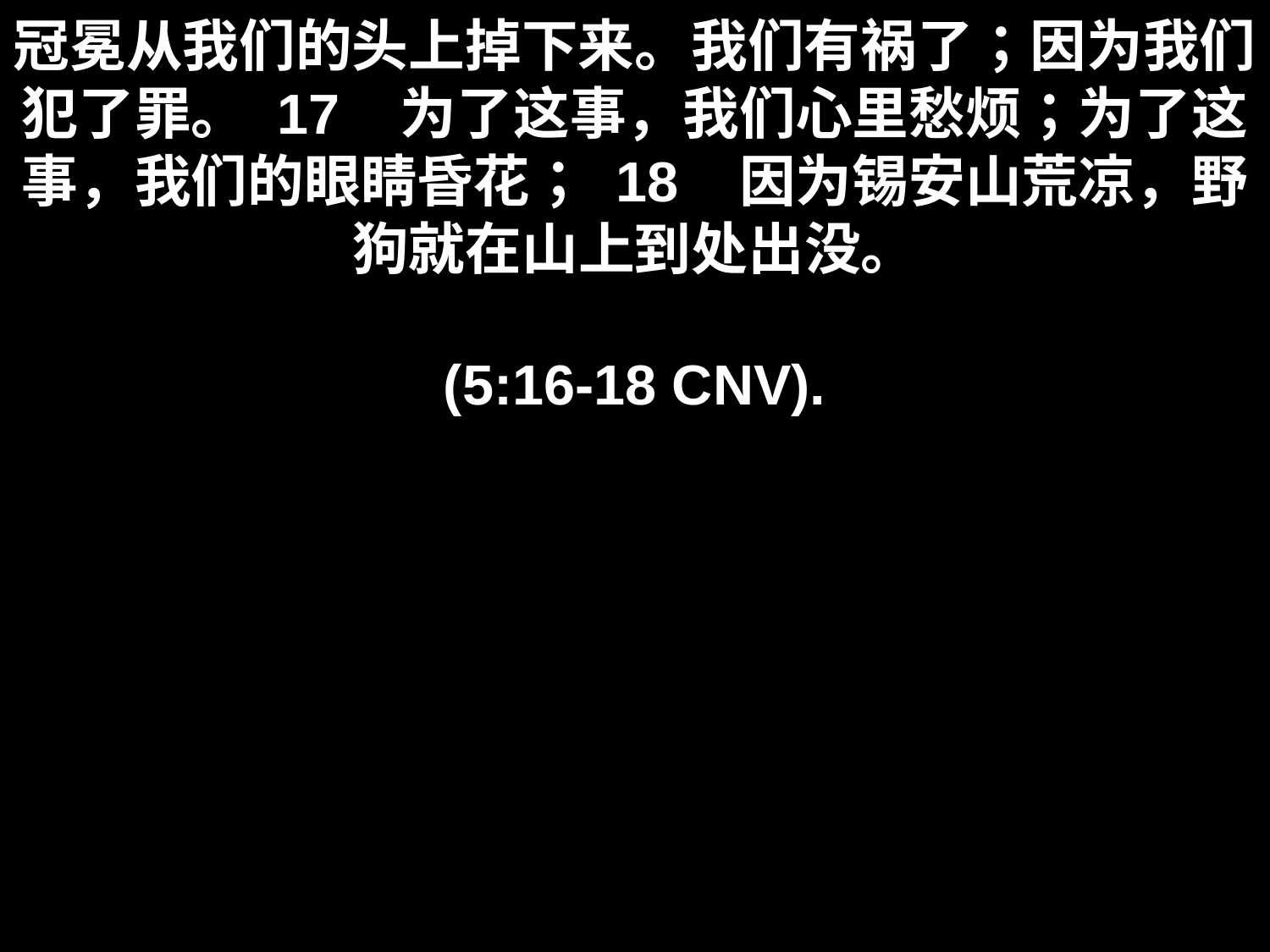

# 冠冕从我们的头上掉下来。我们有祸了；因为我们犯了罪。 17   为了这事，我们心里愁烦；为了这事，我们的眼睛昏花； 18   因为锡安山荒凉，野狗就在山上到处出没。 (5:16-18 CNV).